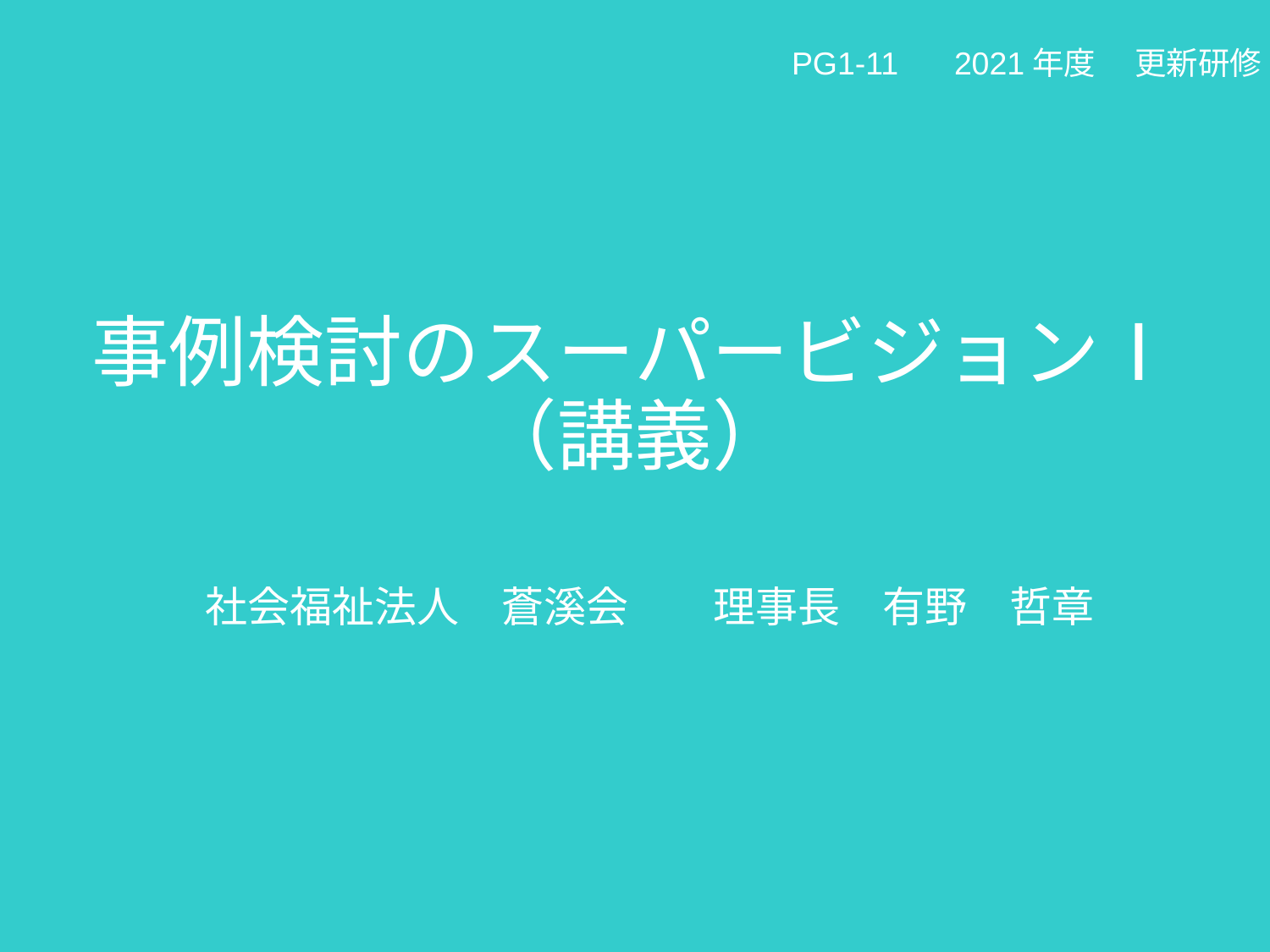

PG1-11 　2021年度　 更新研修
# 事例検討のスーパービジョンⅠ（講義）
社会福祉法人　蒼溪会　　理事長　有野　哲章